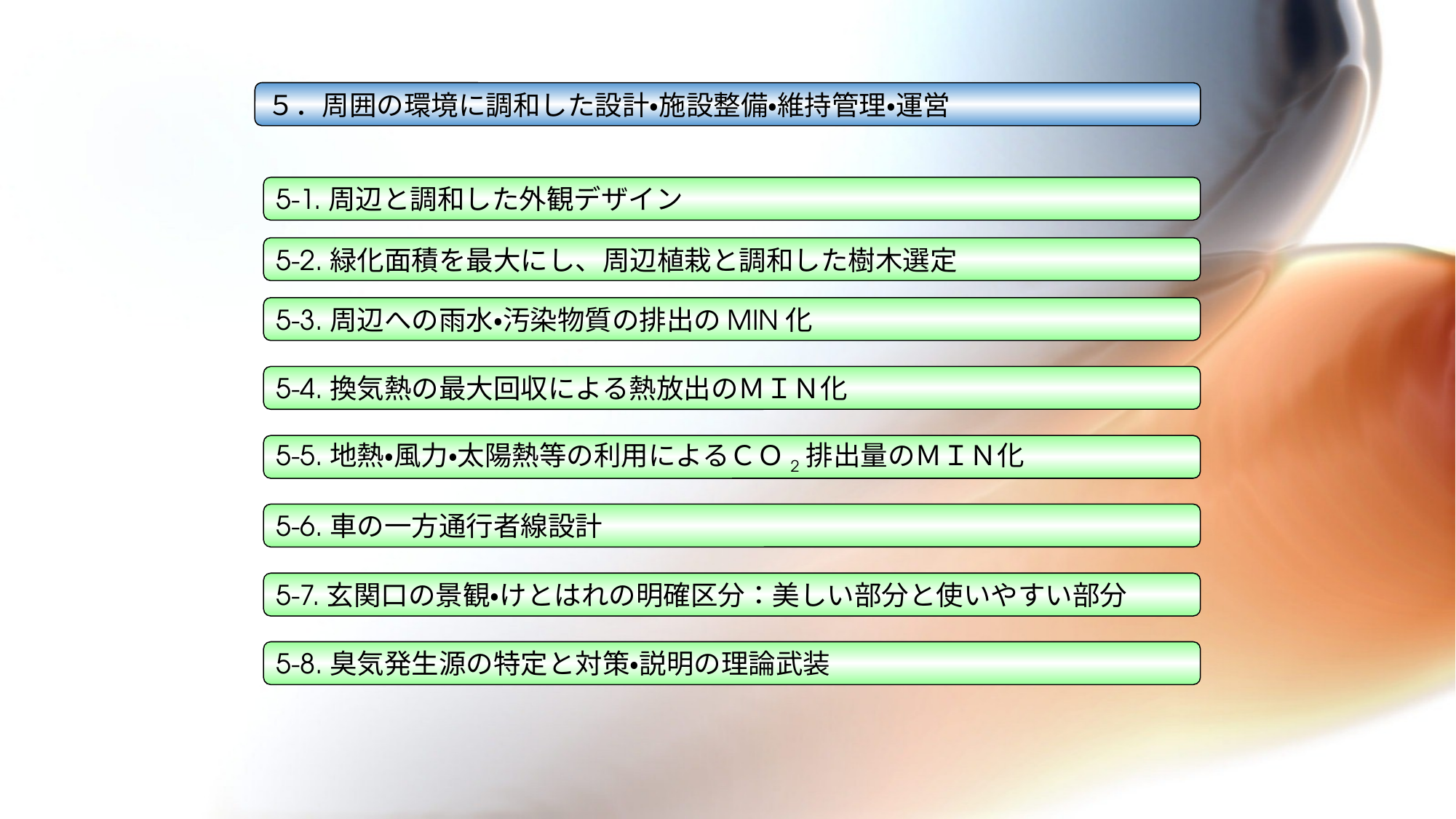

５．周囲の環境に調和した設計・施設整備・維持管理・運営
5-1.周辺と調和した外観デザイン
5-2.緑化面積を最大にし、周辺植栽と調和した樹木選定
5-3.周辺への雨水・汚染物質の排出のMIN化
5-4.換気熱の最大回収による熱放出のＭＩＮ化
5-5.地熱・風力・太陽熱等の利用によるＣＯ2排出量のＭＩＮ化
5-6.車の一方通行者線設計
5-7.玄関口の景観・けとはれの明確区分：美しい部分と使いやすい部分
5-8.臭気発生源の特定と対策・説明の理論武装